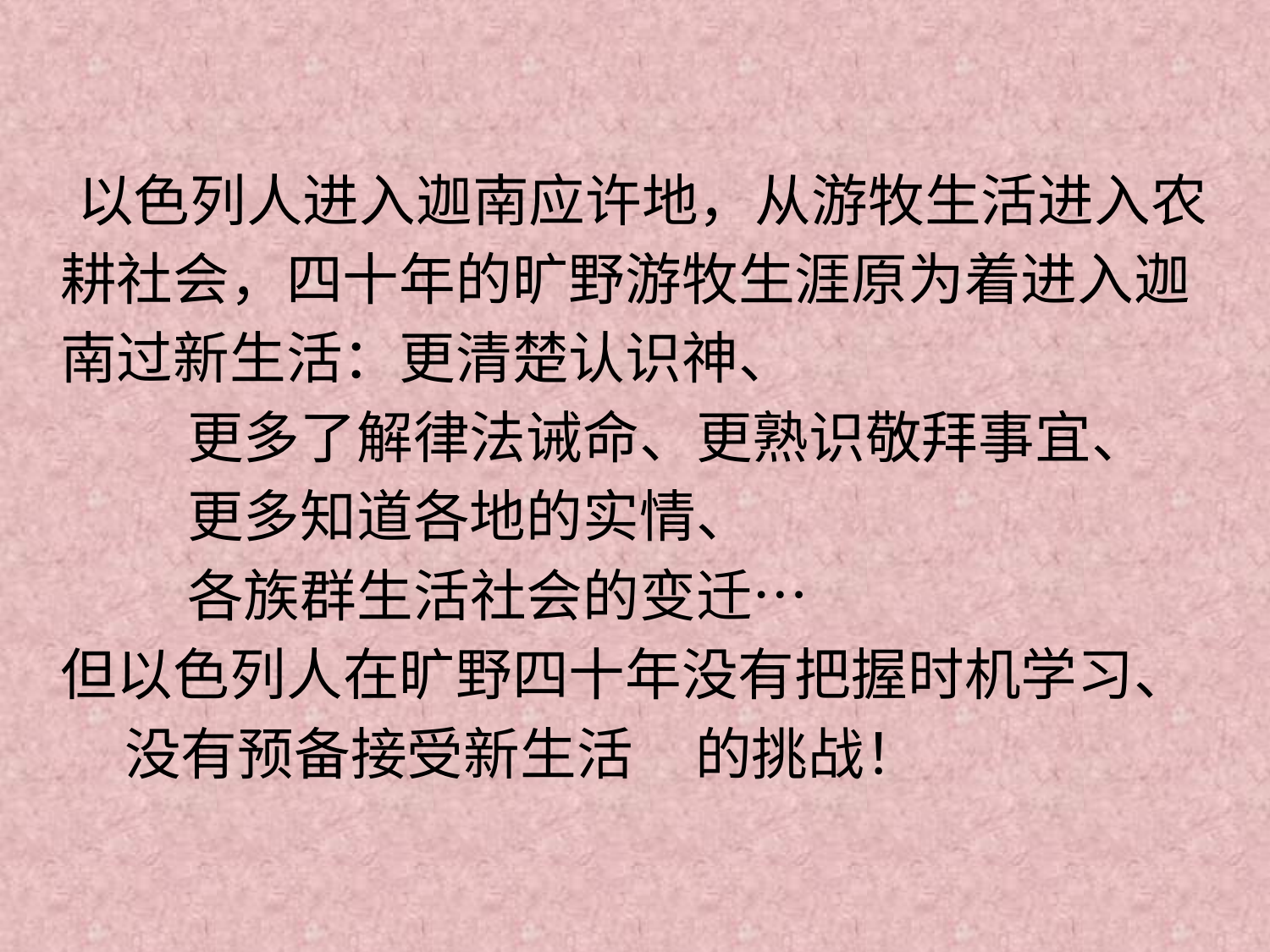

以色列人进入迦南应许地，从游牧生活进入农
  	耕社会，四十年的旷野游牧生涯原为着进入迦
	南过新生活：更清楚认识神、
		更多了解律法诫命、更熟识敬拜事宜、
		更多知道各地的实情、
		各族群生活社会的变迁…
	但以色列人在旷野四十年没有把握时机学习、
	    没有预备接受新生活	的挑战！